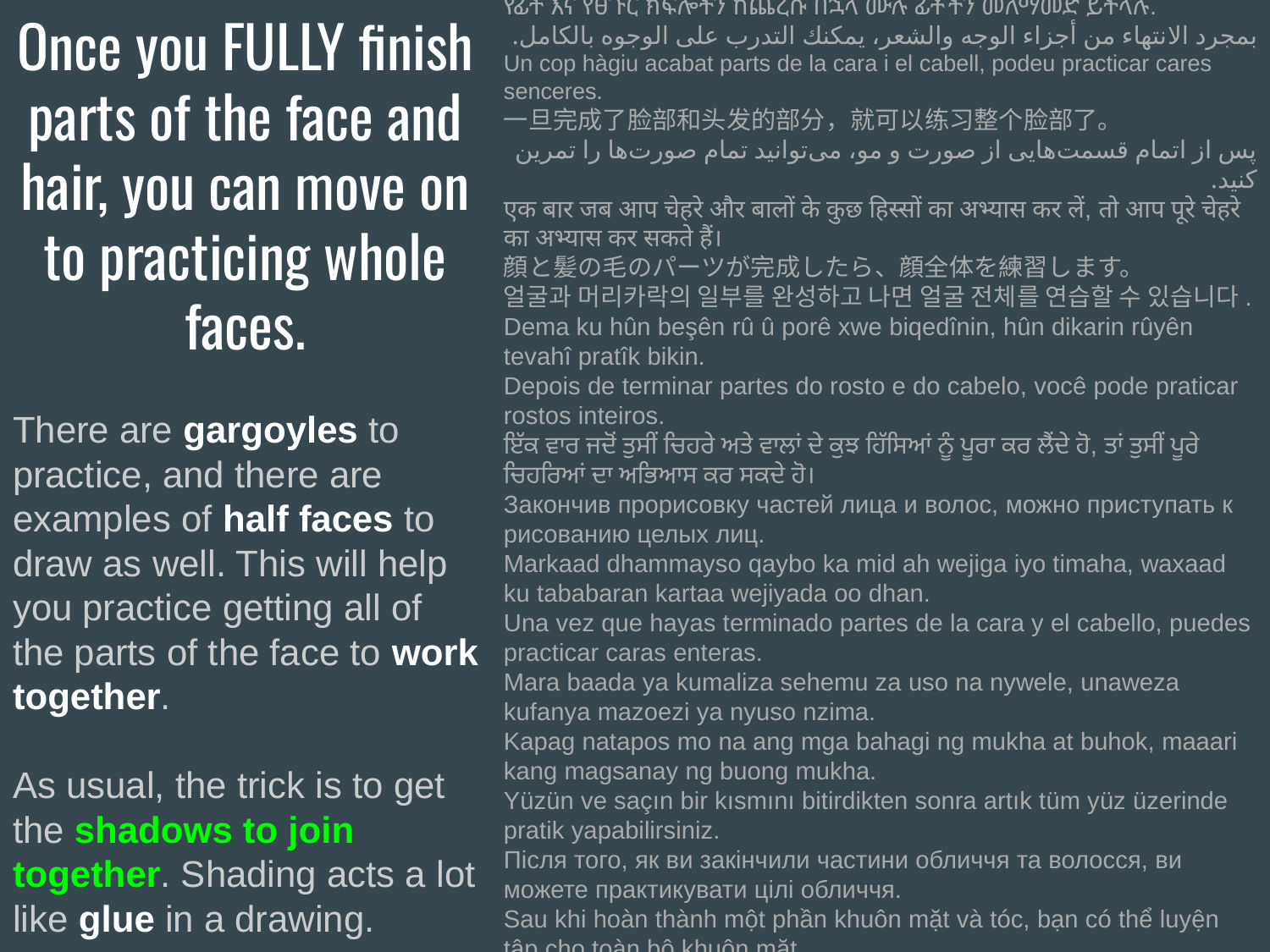

Once you FULLY finish parts of the face and hair, you can move on to practicing whole faces.

There are gargoyles to practice, and there are examples of half faces to draw as well. This will help you practice getting all of the parts of the face to work together.

As usual, the trick is to get the shadows to join together. Shading acts a lot like glue in a drawing.
የፊት እና የፀጉር ክፍሎችን ከጨረሱ በኋላ ሙሉ ፊቶችን መለማመድ ይችላሉ.
بمجرد الانتهاء من أجزاء الوجه والشعر، يمكنك التدرب على الوجوه بالكامل.
Un cop hàgiu acabat parts de la cara i el cabell, podeu practicar cares senceres.
一旦完成了脸部和头发的部分，就可以练习整个脸部了。
پس از اتمام قسمت‌هایی از صورت و مو، می‌توانید تمام صورت‌ها را تمرین کنید.
एक बार जब आप चेहरे और बालों के कुछ हिस्सों का अभ्यास कर लें, तो आप पूरे चेहरे का अभ्यास कर सकते हैं।
顔と髪の毛のパーツが完成したら、顔全体を練習します。
얼굴과 머리카락의 일부를 완성하고 나면 얼굴 전체를 연습할 수 있습니다.
Dema ku hûn beşên rû û porê xwe biqedînin, hûn dikarin rûyên tevahî pratîk bikin.
Depois de terminar partes do rosto e do cabelo, você pode praticar rostos inteiros.
ਇੱਕ ਵਾਰ ਜਦੋਂ ਤੁਸੀਂ ਚਿਹਰੇ ਅਤੇ ਵਾਲਾਂ ਦੇ ਕੁਝ ਹਿੱਸਿਆਂ ਨੂੰ ਪੂਰਾ ਕਰ ਲੈਂਦੇ ਹੋ, ਤਾਂ ਤੁਸੀਂ ਪੂਰੇ ਚਿਹਰਿਆਂ ਦਾ ਅਭਿਆਸ ਕਰ ਸਕਦੇ ਹੋ।
Закончив прорисовку частей лица и волос, можно приступать к рисованию целых лиц.
Markaad dhammayso qaybo ka mid ah wejiga iyo timaha, waxaad ku tababaran kartaa wejiyada oo dhan.
Una vez que hayas terminado partes de la cara y el cabello, puedes practicar caras enteras.
Mara baada ya kumaliza sehemu za uso na nywele, unaweza kufanya mazoezi ya nyuso nzima.
Kapag natapos mo na ang mga bahagi ng mukha at buhok, maaari kang magsanay ng buong mukha.
Yüzün ve saçın bir kısmını bitirdikten sonra artık tüm yüz üzerinde pratik yapabilirsiniz.
Після того, як ви закінчили частини обличчя та волосся, ви можете практикувати цілі обличчя.
Sau khi hoàn thành một phần khuôn mặt và tóc, bạn có thể luyện tập cho toàn bộ khuôn mặt.